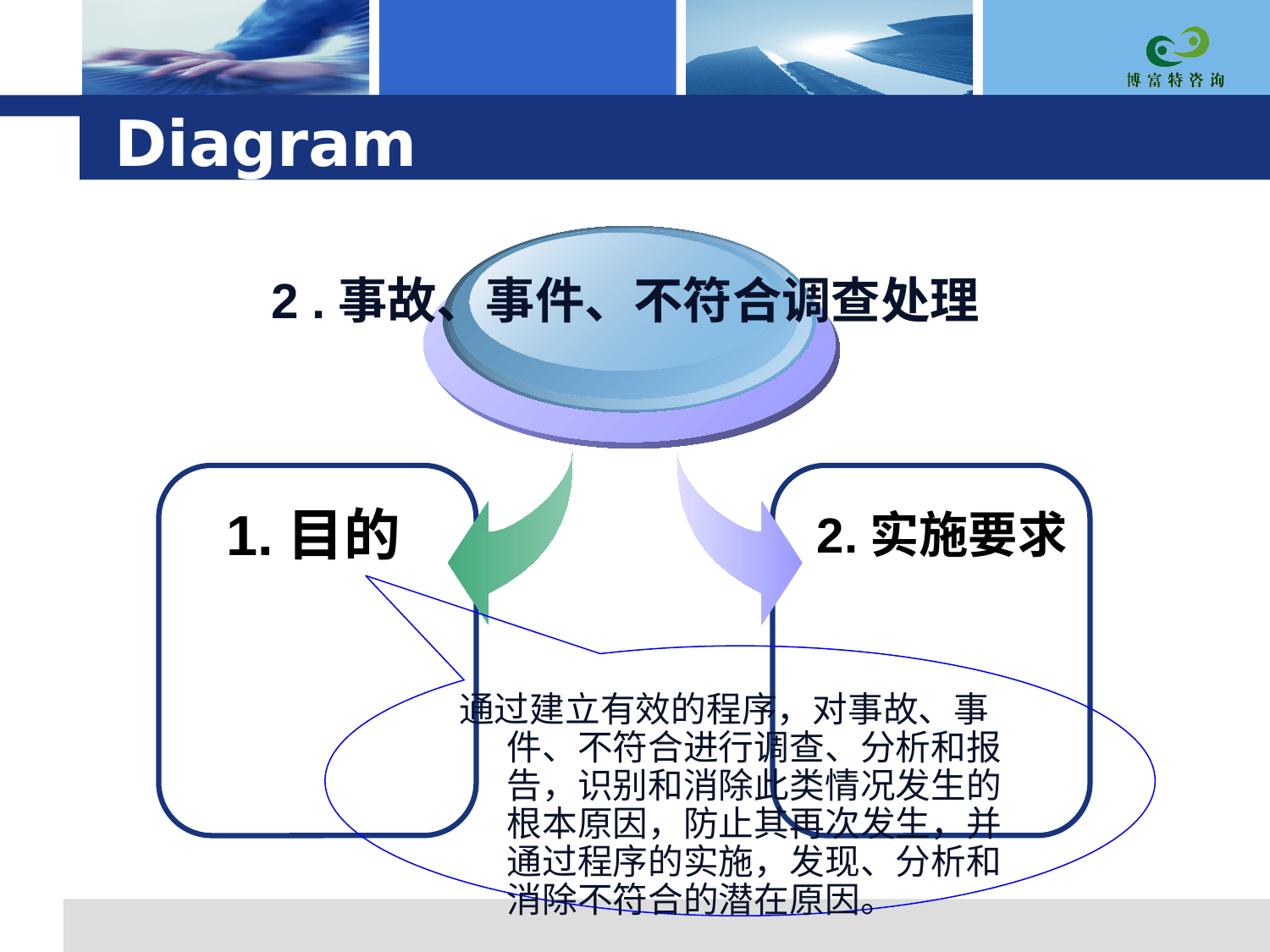

# Diagram

2 .事故、事件、不符合调查处理

1.目的
2.实施要求
通过建立有效的程序，对事故、事件、不符合进行调查、分析和报告，识别和消除此类情况发生的根本原因，防止其再次发生，并通过程序的实施，发现、分析和消除不符合的潜在原因。